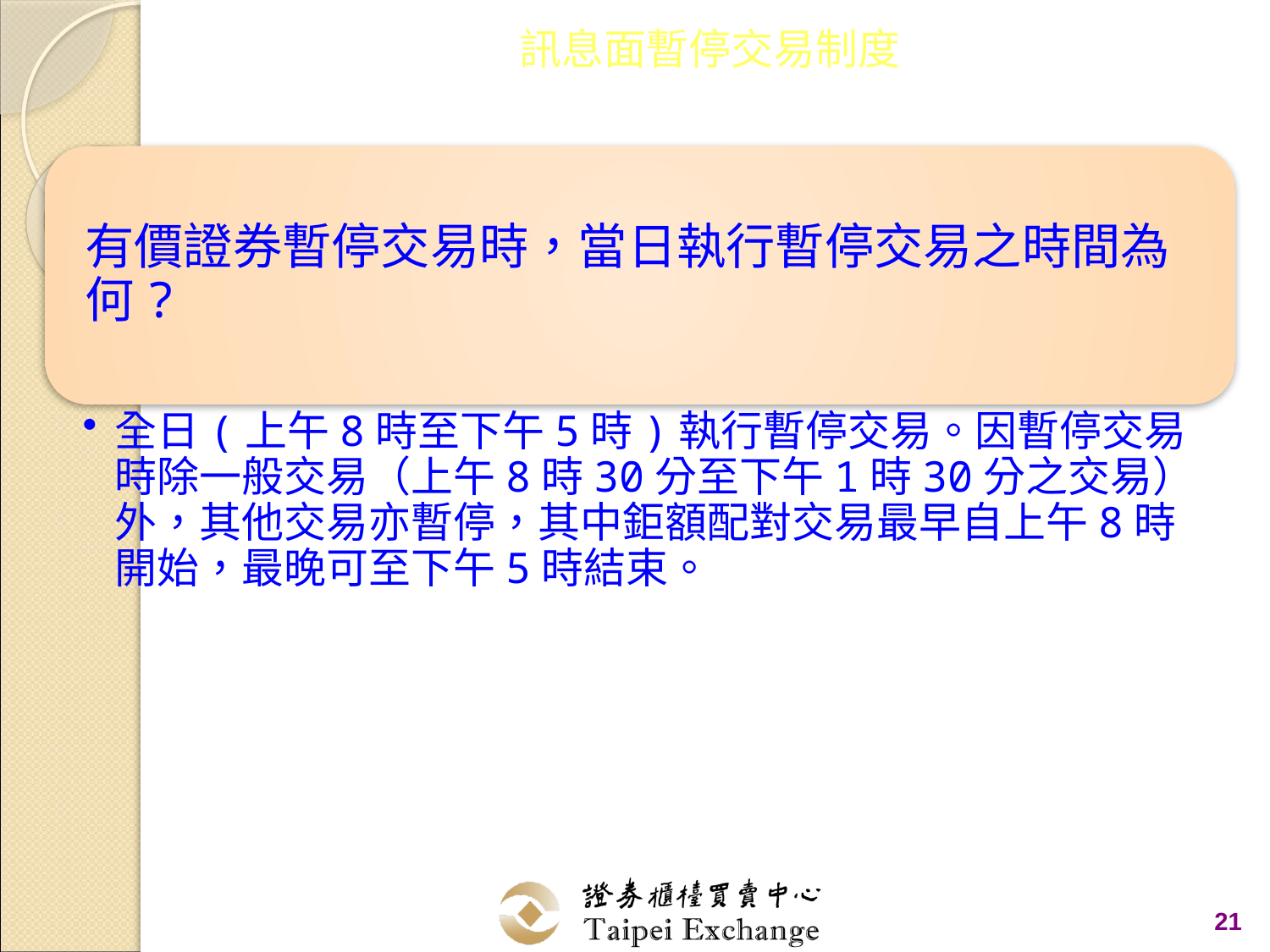

訊息面暫停交易制度
有價證券暫停交易時，當日執行暫停交易之時間為何?
全日(上午8時至下午5時)執行暫停交易。因暫停交易時除一般交易（上午8時30分至下午1時30分之交易）外，其他交易亦暫停，其中鉅額配對交易最早自上午8時開始，最晚可至下午5時結束。

21